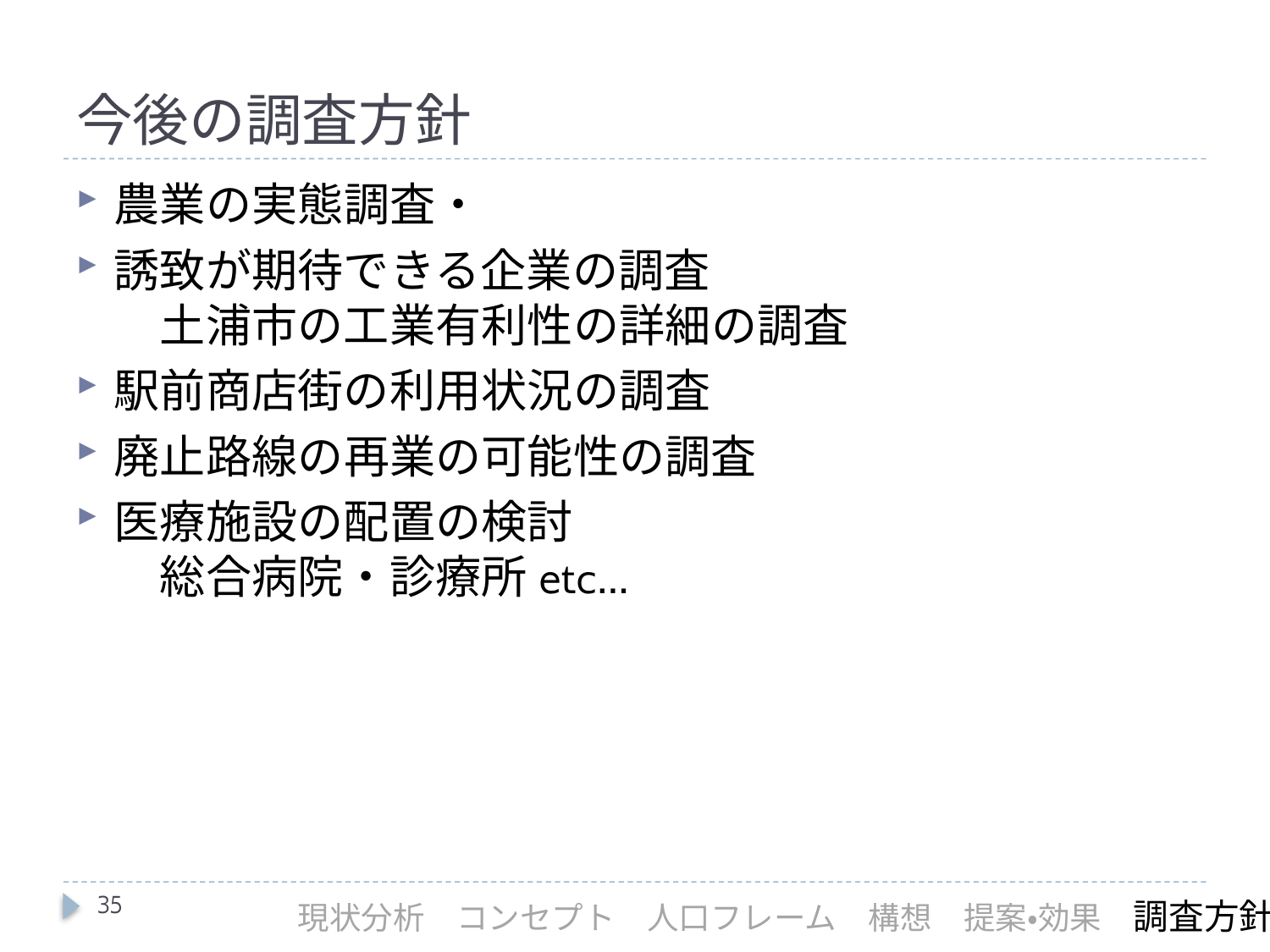

# 今後の調査方針
農業の実態調査・
誘致が期待できる企業の調査
　土浦市の工業有利性の詳細の調査
駅前商店街の利用状況の調査
廃止路線の再業の可能性の調査
医療施設の配置の検討
　総合病院・診療所etc…

35
現状分析　コンセプト　人口フレーム　構想　提案・効果　調査方針